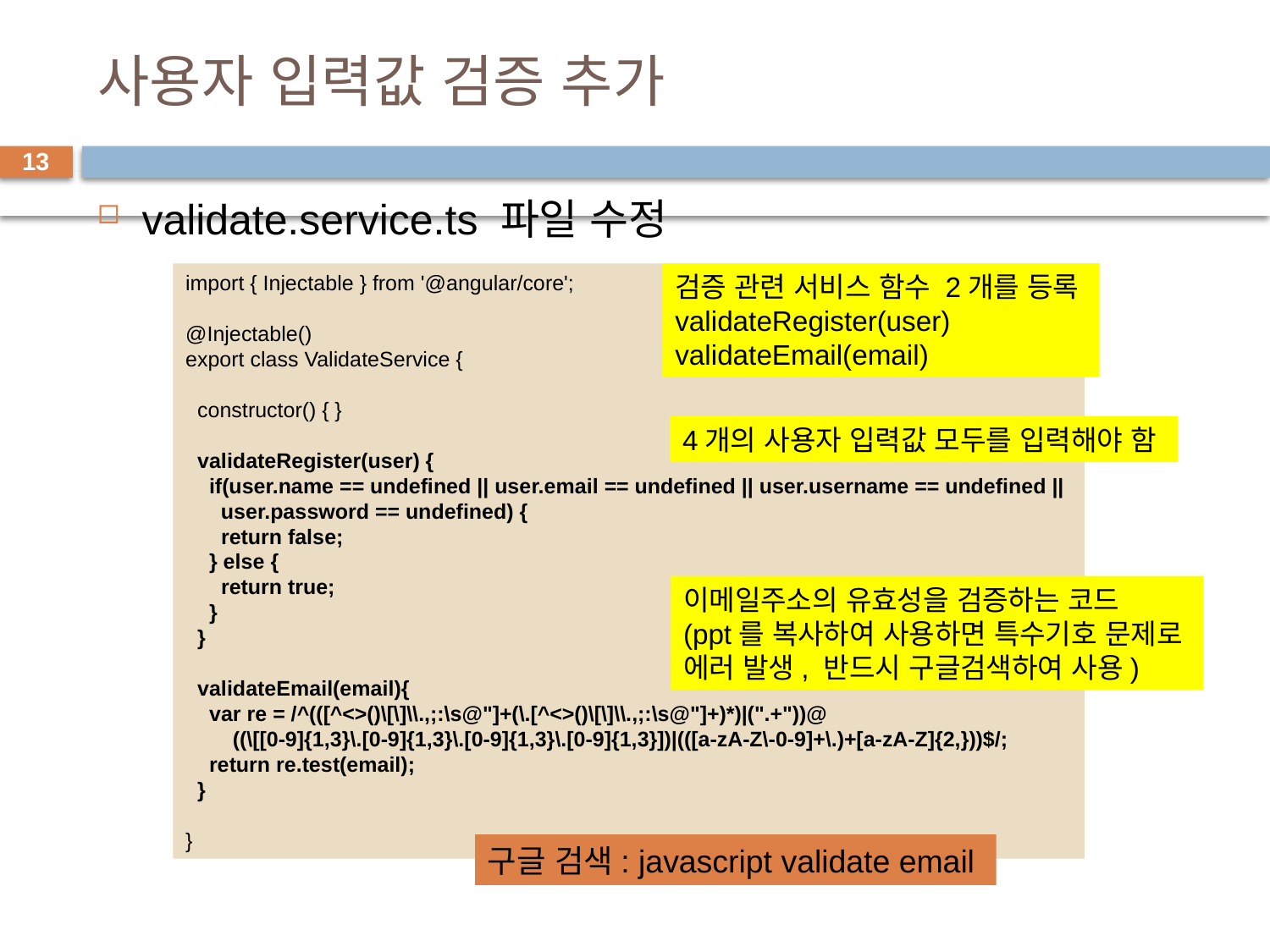

# 사용자 입력값 검증 추가
13
validate.service.ts 파일 수정
import { Injectable } from '@angular/core';

@Injectable()
export class ValidateService {

  constructor() { }

  validateRegister(user) {
    if(user.name == undefined || user.email == undefined || user.username == undefined ||
      user.password == undefined) {
      return false;
    } else {
      return true;
    }
  }

  validateEmail(email){
    var re = /^(([^<>()\[\]\\.,;:\s@"]+(\.[^<>()\[\]\\.,;:\s@"]+)*)|(".+"))@
        ((\[[0-9]{1,3}\.[0-9]{1,3}\.[0-9]{1,3}\.[0-9]{1,3}])|(([a-zA-Z\-0-9]+\.)+[a-zA-Z]{2,}))$/;
    return re.test(email);
  }

}
검증 관련 서비스 함수 2개를 등록
validateRegister(user)
validateEmail(email)
4개의 사용자 입력값 모두를 입력해야 함
이메일주소의 유효성을 검증하는 코드
(ppt를 복사하여 사용하면 특수기호 문제로
에러 발생, 반드시 구글검색하여 사용)
구글 검색: javascript validate email